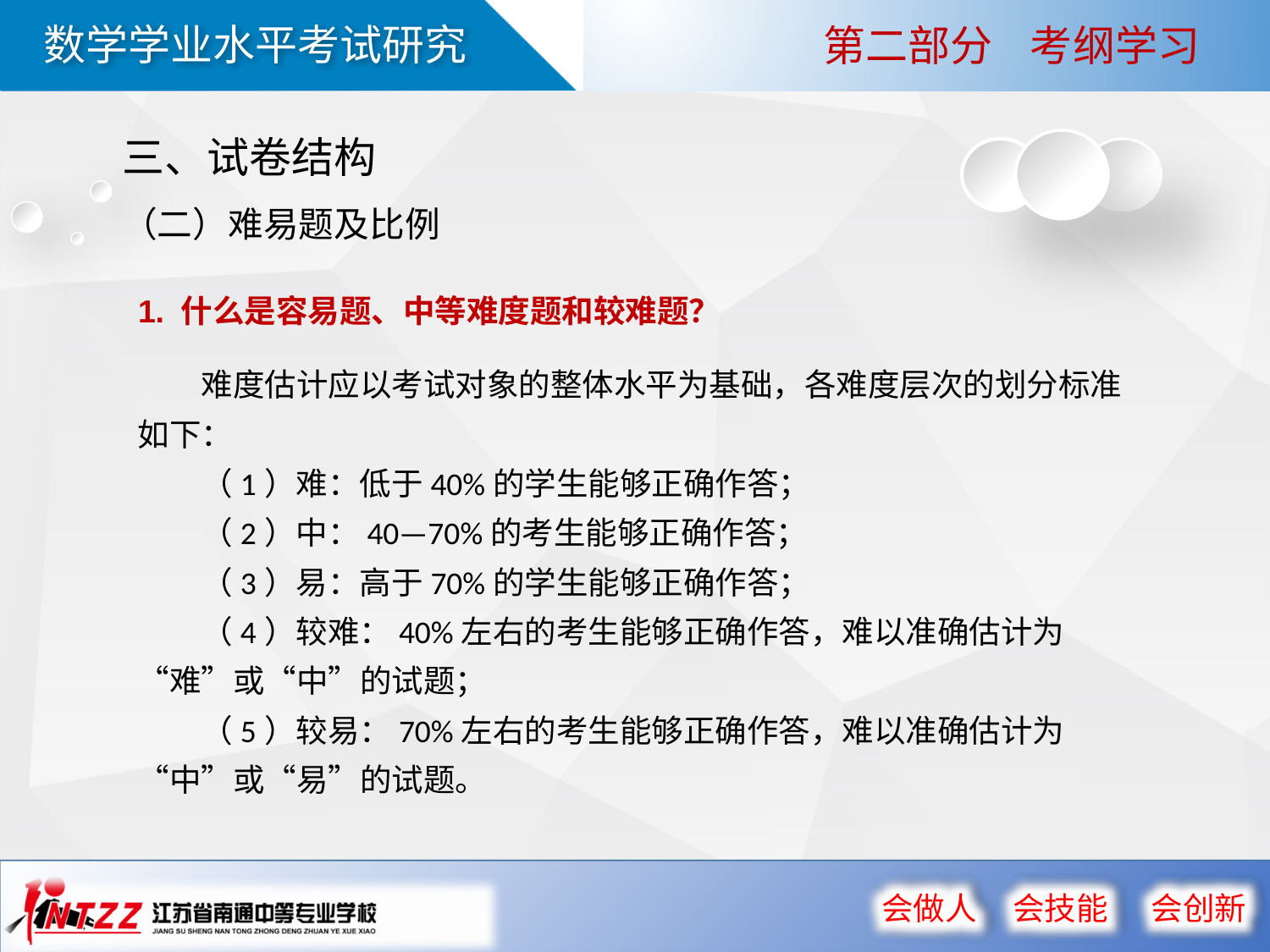

第二部分    考纲学习
三、试卷结构

（二）难易题及比例

1. 什么是容易题、中等难度题和较难题？
难度估计应以考试对象的整体水平为基础，各难度层次的划分标准如下：
（1）难：低于40%的学生能够正确作答；
（2）中：40—70%的考生能够正确作答；
（3）易：高于70%的学生能够正确作答；
（4）较难：40%左右的考生能够正确作答，难以准确估计为“难”或“中”的试题；
（5）较易：70%左右的考生能够正确作答，难以准确估计为“中”或“易”的试题。